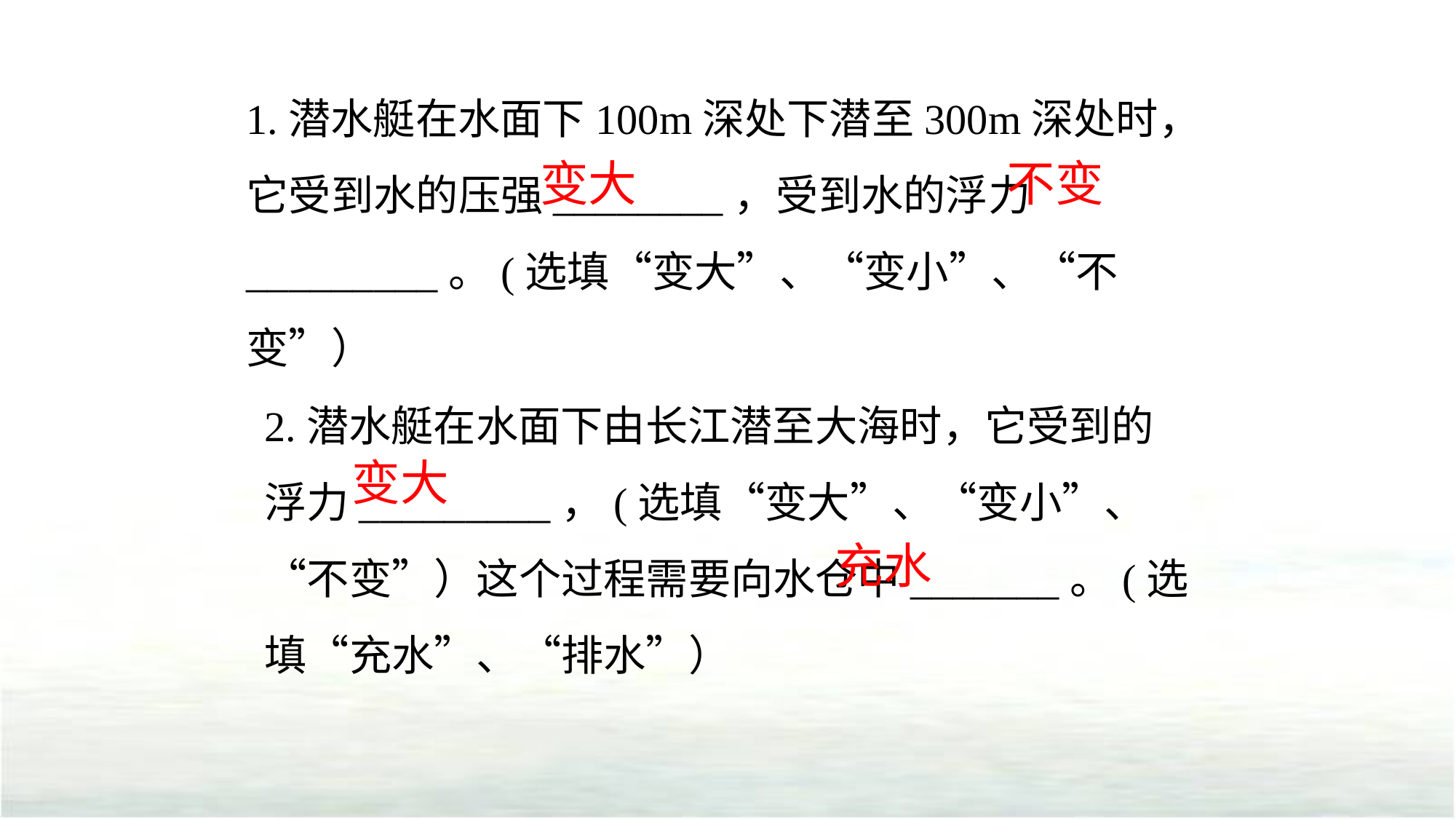

1.潜水艇在水面下100m深处下潜至300m深处时，它受到水的压强________，受到水的浮力_________。(选填“变大”、“变小”、“不变”）
不变
变大
2.潜水艇在水面下由长江潜至大海时，它受到的浮力_________，(选填“变大”、“变小”、“不变”）这个过程需要向水仓中_______。(选填“充水”、“排水”）
变大
充水